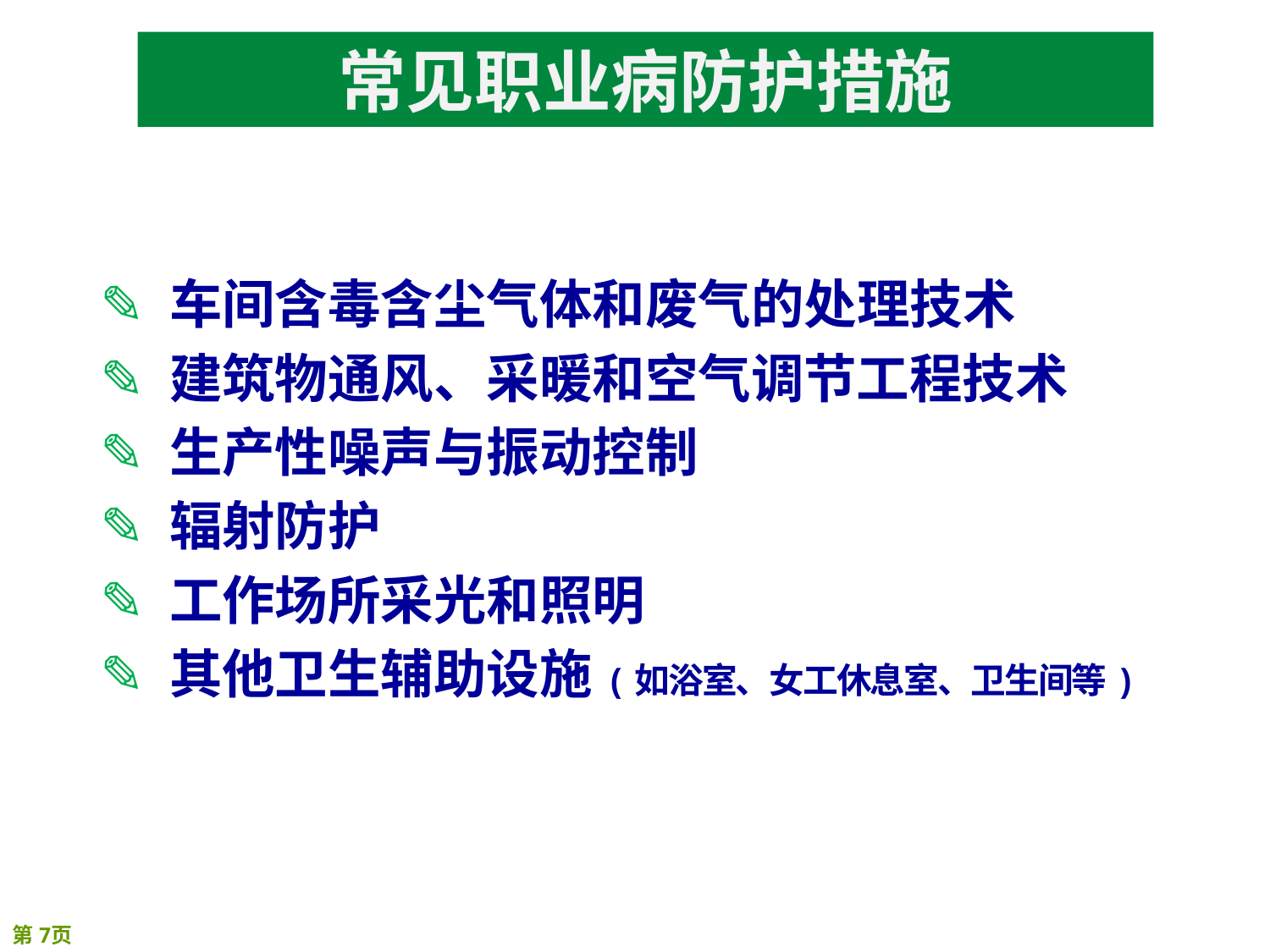

# 常见职业病防护措施
  ✎ 车间含毒含尘气体和废气的处理技术
  ✎ 建筑物通风、采暖和空气调节工程技术
  ✎ 生产性噪声与振动控制
  ✎ 辐射防护
  ✎ 工作场所采光和照明
  ✎ 其他卫生辅助设施(如浴室、女工休息室、卫生间等)